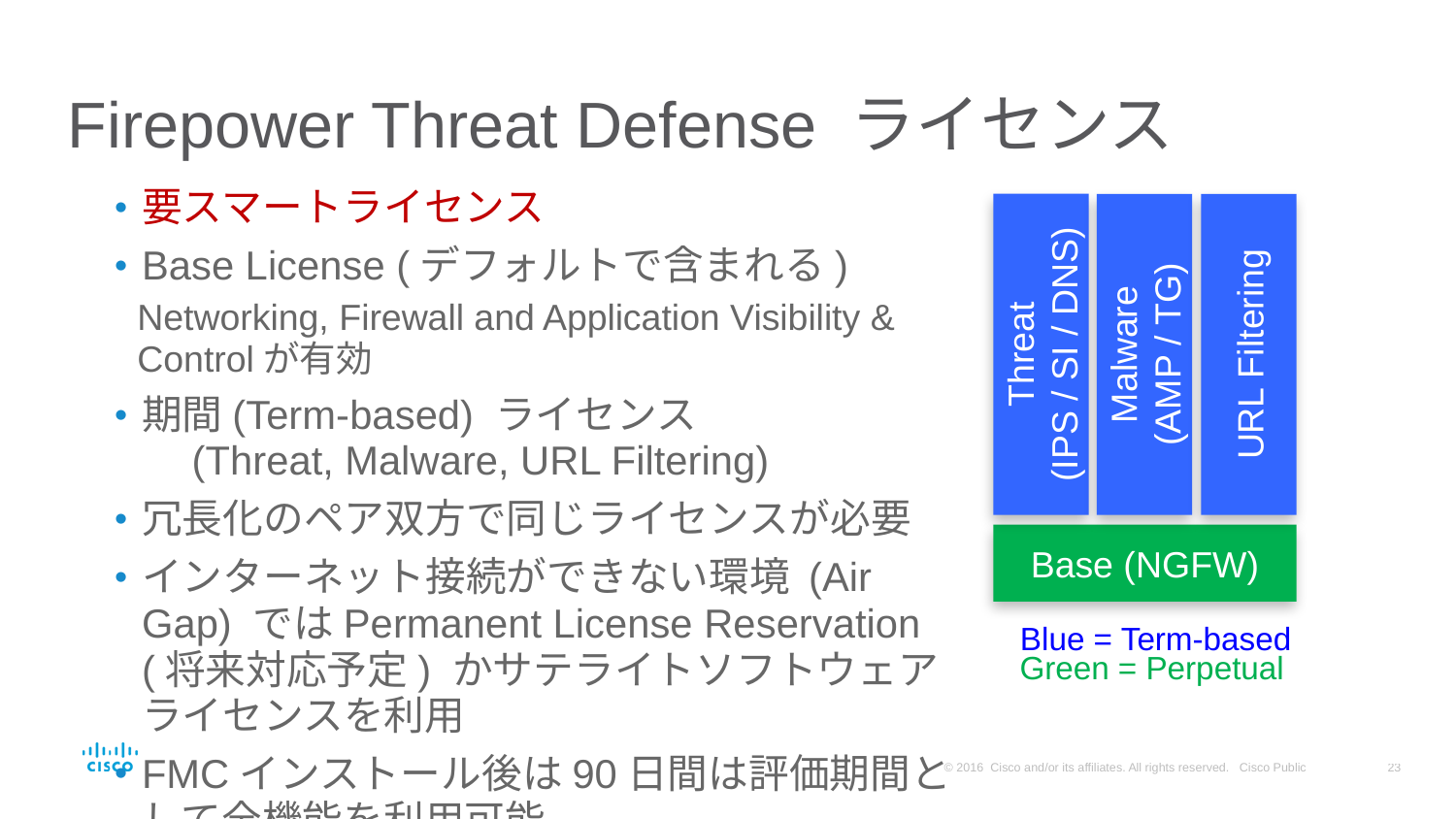

# Firepower Threat Defense ライセンス
要スマートライセンス
Base License (デフォルトで含まれる)
Networking, Firewall and Application Visibility & Controlが有効
期間(Term-based) ライセンス　　　　　　　(Threat, Malware, URL Filtering)
冗長化のペア双方で同じライセンスが必要
インターネット接続ができない環境 (Air Gap) ではPermanent License Reservation (将来対応予定) かサテライトソフトウェアライセンスを利用
FMCインストール後は90日間は評価期間として全機能を利用可能
Threat
(IPS / SI / DNS)
Malware
(AMP / TG)
URL Filtering
Base (NGFW)
Blue = Term-based
Green = Perpetual